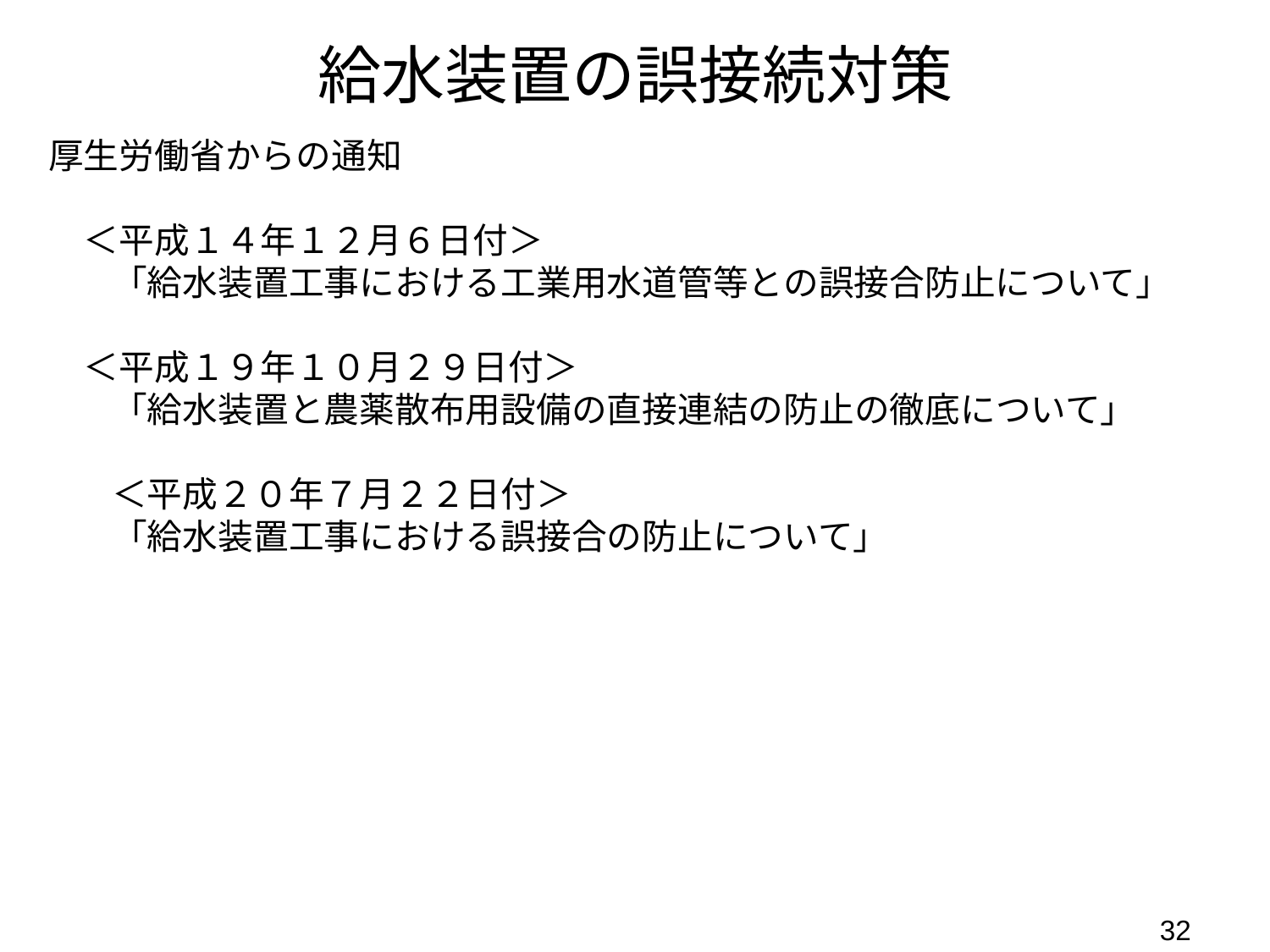

給水装置の誤接続対策
厚生労働省からの通知

　＜平成１４年１２月６日付＞
「給水装置工事における工業用水道管等との誤接合防止について」

　＜平成１９年１０月２９日付＞
「給水装置と農薬散布用設備の直接連結の防止の徹底について」

＜平成２０年７月２２日付＞
「給水装置工事における誤接合の防止について」
32